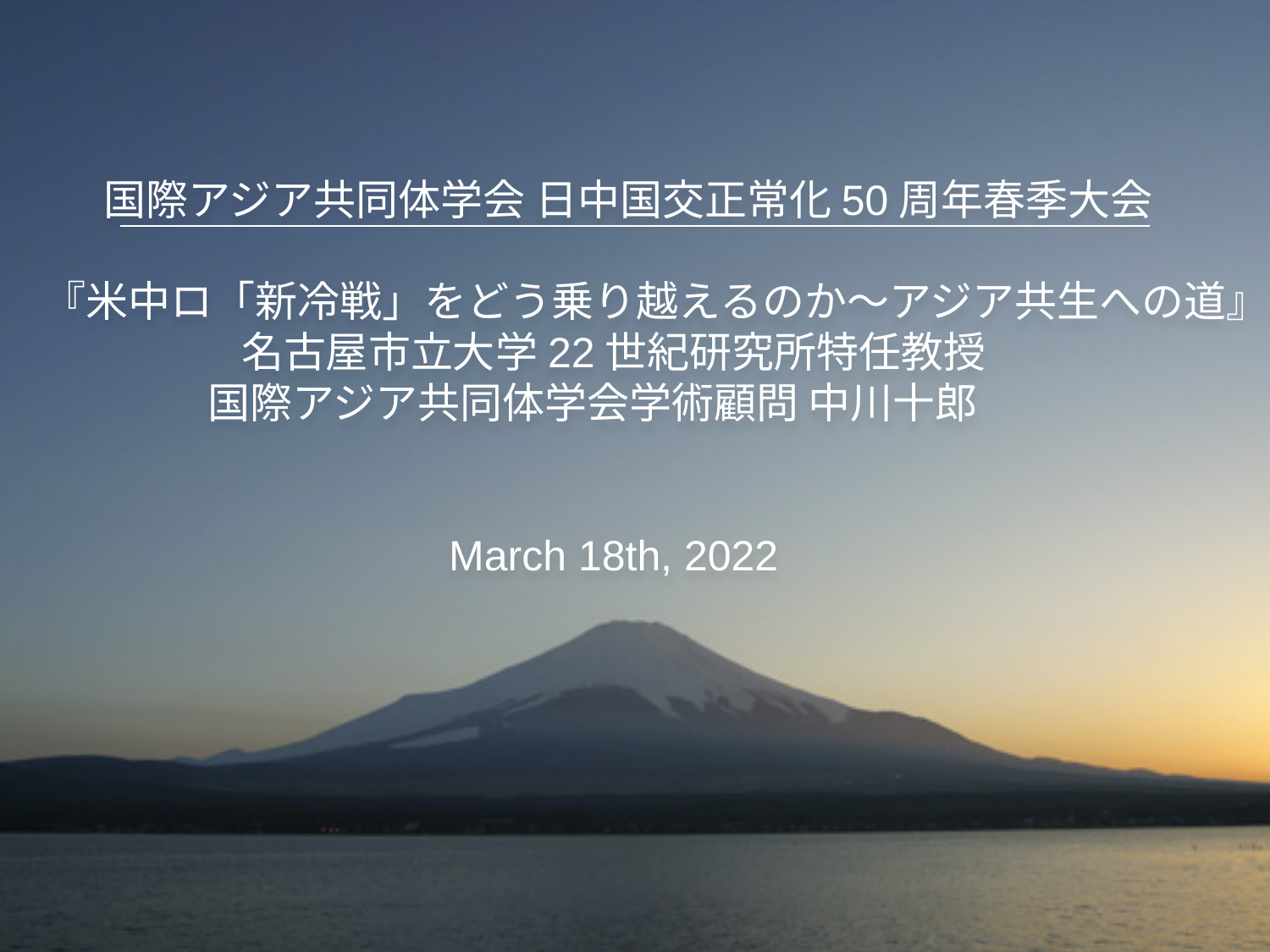

# 国際アジア共同体学会 日中国交正常化50周年春季大会 『米中ロ「新冷戦」をどう乗り越えるのか～アジア共生への道』 名古屋市立大学22世紀研究所特任教授 国際アジア共同体学会学術顧問 中川十郎　 March 18th, 2022